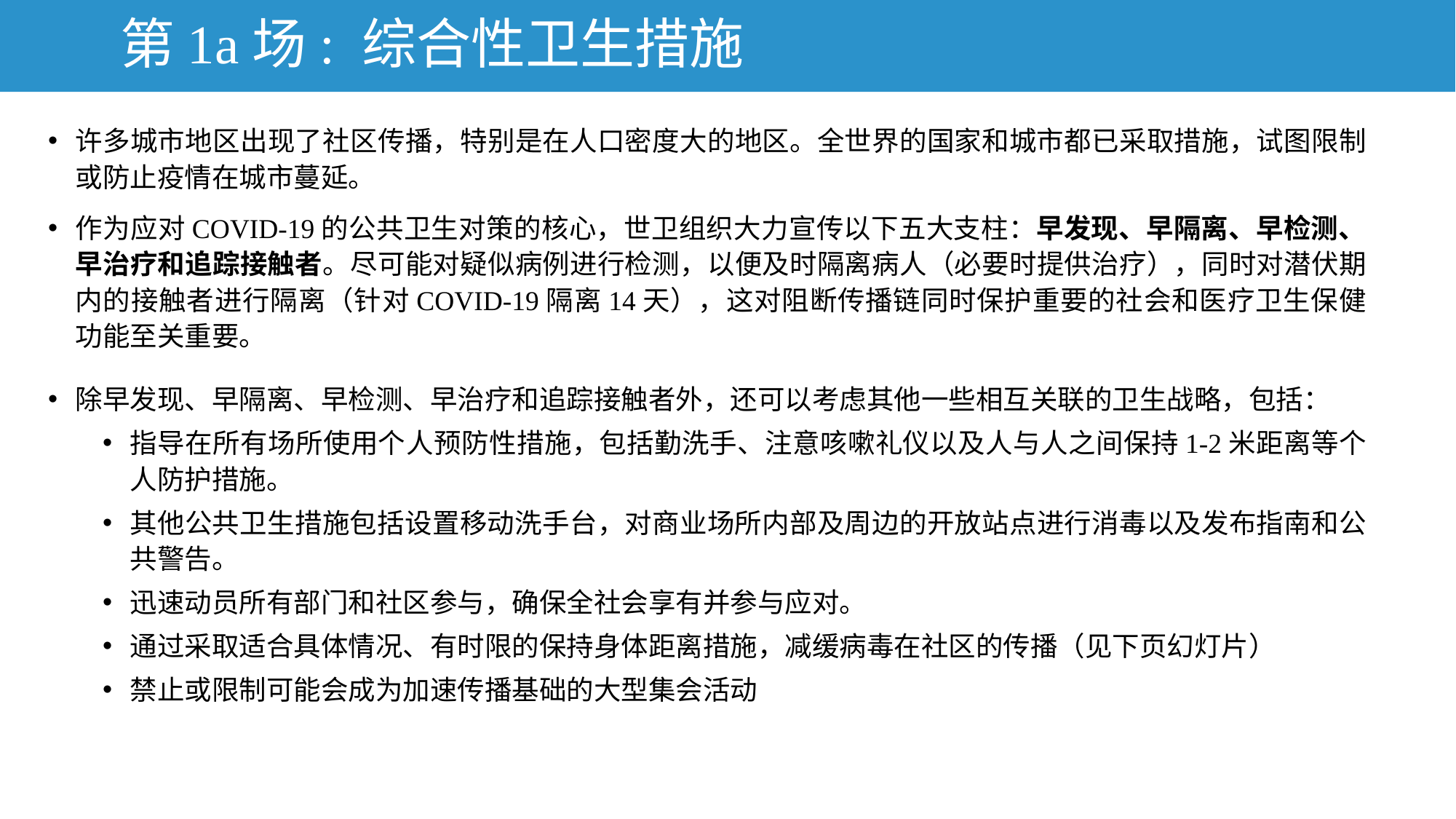

# 第1a场: 综合性卫生措施
许多城市地区出现了社区传播，特别是在人口密度大的地区。全世界的国家和城市都已采取措施，试图限制或防止疫情在城市蔓延。
作为应对COVID-19的公共卫生对策的核心，世卫组织大力宣传以下五大支柱：早发现、早隔离、早检测、早治疗和追踪接触者。尽可能对疑似病例进行检测，以便及时隔离病人（必要时提供治疗），同时对潜伏期内的接触者进行隔离（针对COVID-19隔离14天），这对阻断传播链同时保护重要的社会和医疗卫生保健功能至关重要。
除早发现、早隔离、早检测、早治疗和追踪接触者外，还可以考虑其他一些相互关联的卫生战略，包括：
指导在所有场所使用个人预防性措施，包括勤洗手、注意咳嗽礼仪以及人与人之间保持1-2米距离等个人防护措施。
其他公共卫生措施包括设置移动洗手台，对商业场所内部及周边的开放站点进行消毒以及发布指南和公共警告。
迅速动员所有部门和社区参与，确保全社会享有并参与应对。
通过采取适合具体情况、有时限的保持身体距离措施，减缓病毒在社区的传播（见下页幻灯片）
禁止或限制可能会成为加速传播基础的大型集会活动